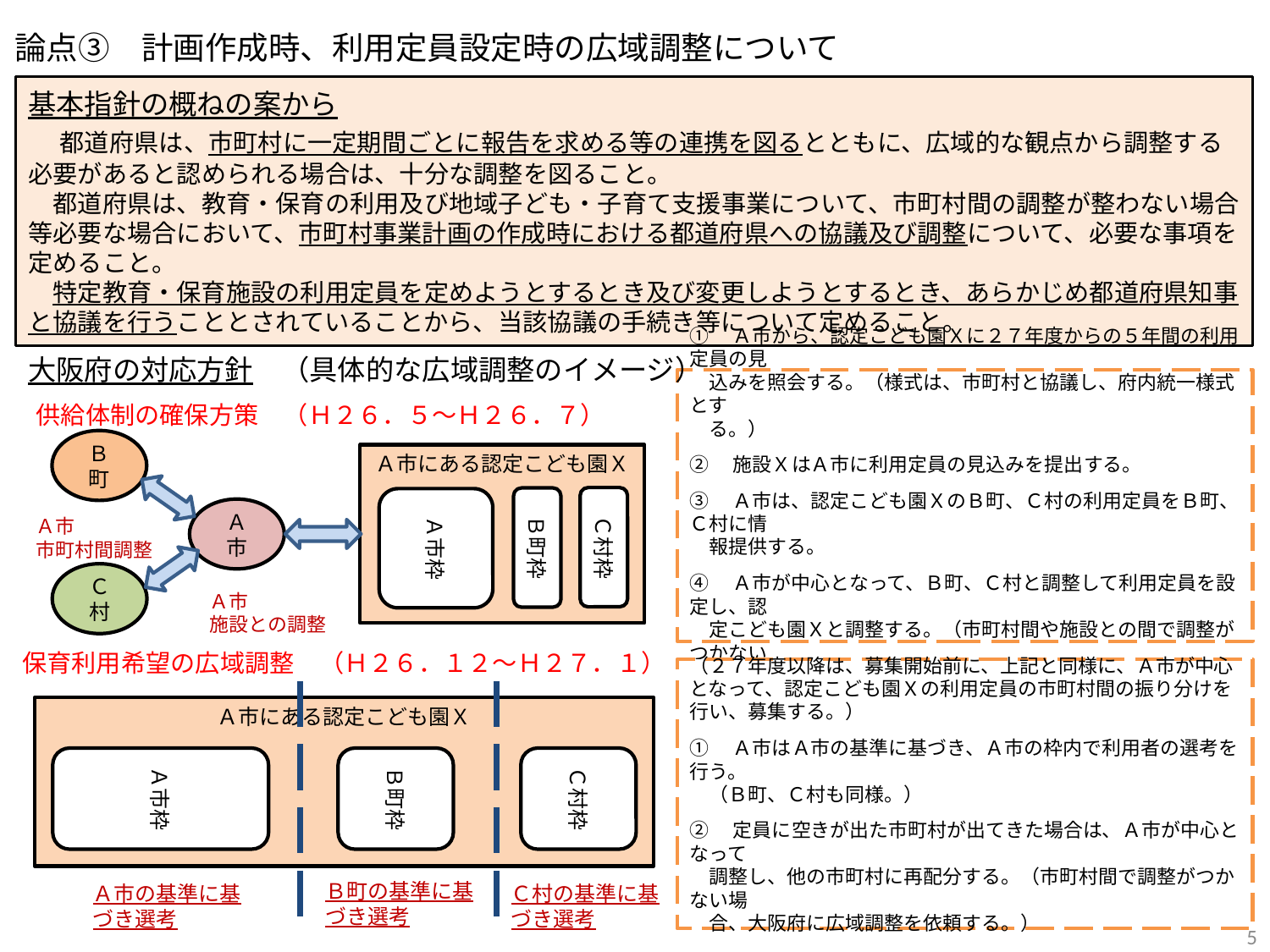

論点③　計画作成時、利用定員設定時の広域調整について
基本指針の概ねの案から
　都道府県は、市町村に一定期間ごとに報告を求める等の連携を図るとともに、広域的な観点から調整する必要があると認められる場合は、十分な調整を図ること。
　都道府県は、教育・保育の利用及び地域子ども・子育て支援事業について、市町村間の調整が整わない場合等必要な場合において、市町村事業計画の作成時における都道府県への協議及び調整について、必要な事項を定めること。
　特定教育・保育施設の利用定員を定めようとするとき及び変更しようとするとき、あらかじめ都道府県知事と協議を行うこととされていることから、当該協議の手続き等について定めること。
大阪府の対応方針　（具体的な広域調整のイメージ）
①　Ａ市から、認定こども園Ｘに２７年度からの５年間の利用定員の見
　込みを照会する。（様式は、市町村と協議し、府内統一様式とす
　る。）

②　施設ＸはＡ市に利用定員の見込みを提出する。

③　Ａ市は、認定こども園ＸのＢ町、Ｃ村の利用定員をＢ町、Ｃ村に情
　報提供する。

④　Ａ市が中心となって、Ｂ町、Ｃ村と調整して利用定員を設定し、認
　定こども園Ｘと調整する。（市町村間や施設との間で調整がつかない
　場合、大阪府に広域調整を依頼する。）
供給体制の確保方策　（Ｈ２６．５～Ｈ２６．７）
Ｂ町
Ａ市にある認定こども園Ｘ
Ｃ村枠
Ｂ町枠
Ａ市枠

Ａ市
Ａ市
市町村間調整

Ｃ村
Ａ市
施設との調整
保育利用希望の広域調整　（Ｈ２６．１２～Ｈ２７．１）
（２７年度以降は、募集開始前に、上記と同様に、Ａ市が中心となって、認定こども園Ｘの利用定員の市町村間の振り分けを行い、募集する。）

①　Ａ市はＡ市の基準に基づき、Ａ市の枠内で利用者の選考を行う。
　（Ｂ町、Ｃ村も同様。）

②　定員に空きが出た市町村が出てきた場合は、Ａ市が中心となって
　調整し、他の市町村に再配分する。（市町村間で調整がつかない場
　合、大阪府に広域調整を依頼する。）
Ａ市にある認定こども園Ｘ
Ａ市枠
Ｂ町枠
Ｃ村枠
Ｂ町の基準に基づき選考
Ａ市の基準に基づき選考
Ｃ村の基準に基づき選考
5